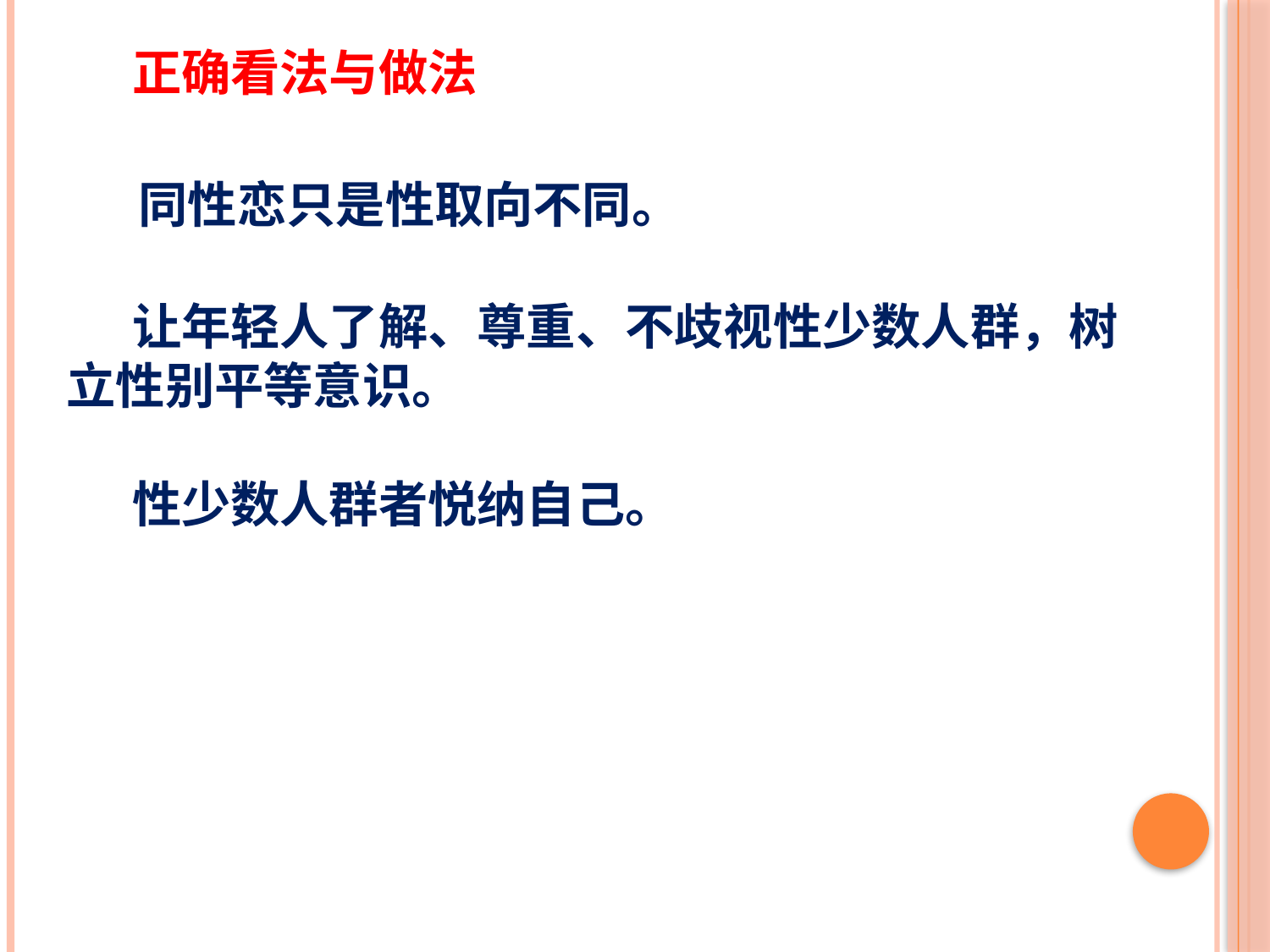

正确看法与做法

 同性恋只是性取向不同。

 让年轻人了解、尊重、不歧视性少数人群，树立性别平等意识。

 性少数人群者悦纳自己。